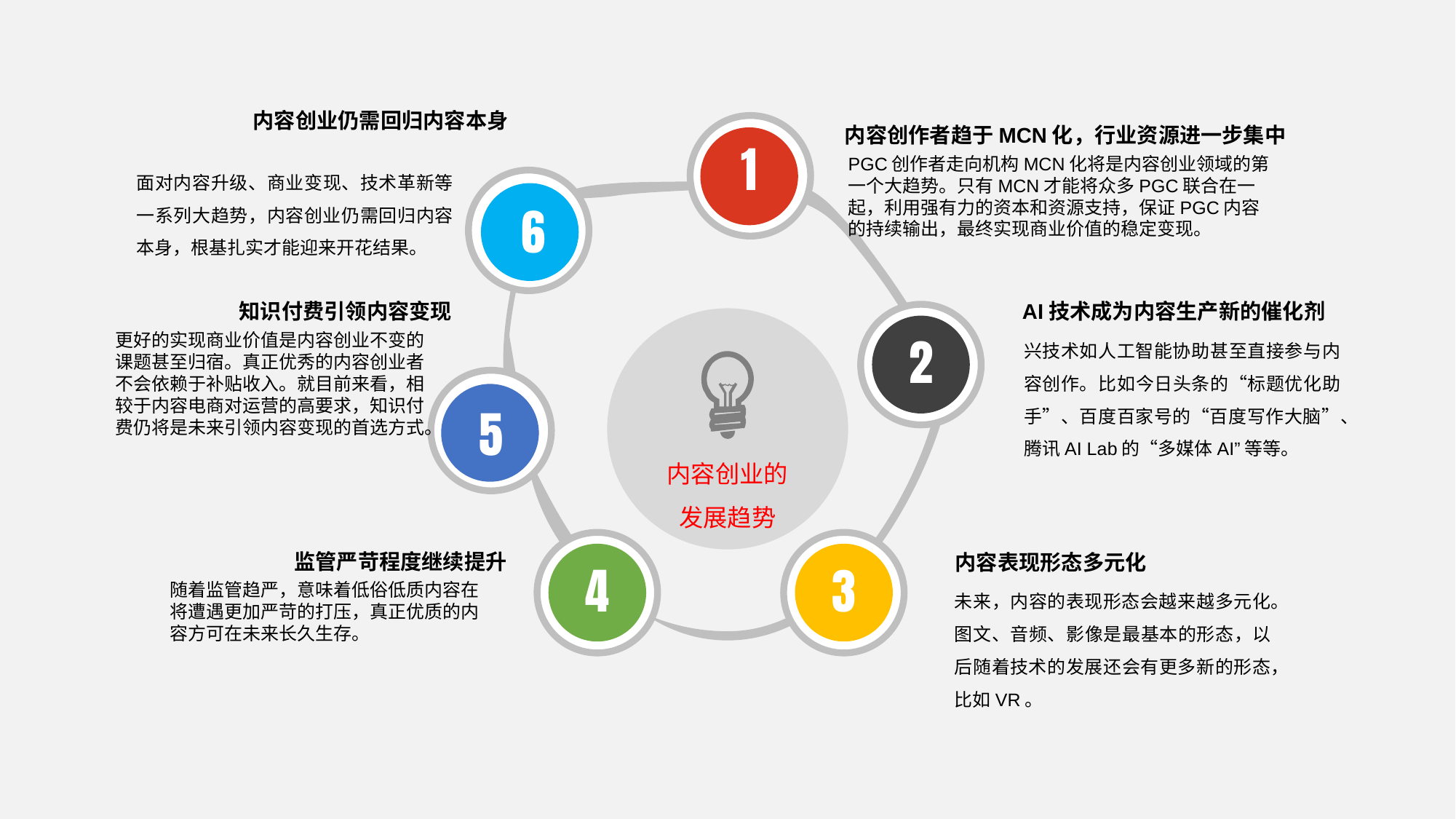

内容创业仍需回归内容本身

内容创作者趋于MCN化，行业资源进一步集中

1
PGC创作者走向机构MCN化将是内容创业领域的第一个大趋势。只有MCN才能将众多PGC联合在一起，利用强有力的资本和资源支持，保证PGC内容的持续输出，最终实现商业价值的稳定变现。
面对内容升级、商业变现、技术革新等一系列大趋势，内容创业仍需回归内容本身，根基扎实才能迎来开花结果。

6
知识付费引领内容变现
AI技术成为内容生产新的催化剂

更好的实现商业价值是内容创业不变的课题甚至归宿。真正优秀的内容创业者不会依赖于补贴收入。就目前来看，相较于内容电商对运营的高要求，知识付费仍将是未来引领内容变现的首选方式。
兴技术如人工智能协助甚至直接参与内容创作。比如今日头条的“标题优化助手”、百度百家号的“百度写作大脑”、腾讯AI Lab的“多媒体AI”等等。
2

5
内容创业的
发展趋势

监管严苛程度继续提升

内容表现形态多元化
4
3
随着监管趋严，意味着低俗低质内容在将遭遇更加严苛的打压，真正优质的内容方可在未来长久生存。
未来，内容的表现形态会越来越多元化。图文、音频、影像是最基本的形态，以后随着技术的发展还会有更多新的形态，比如VR。